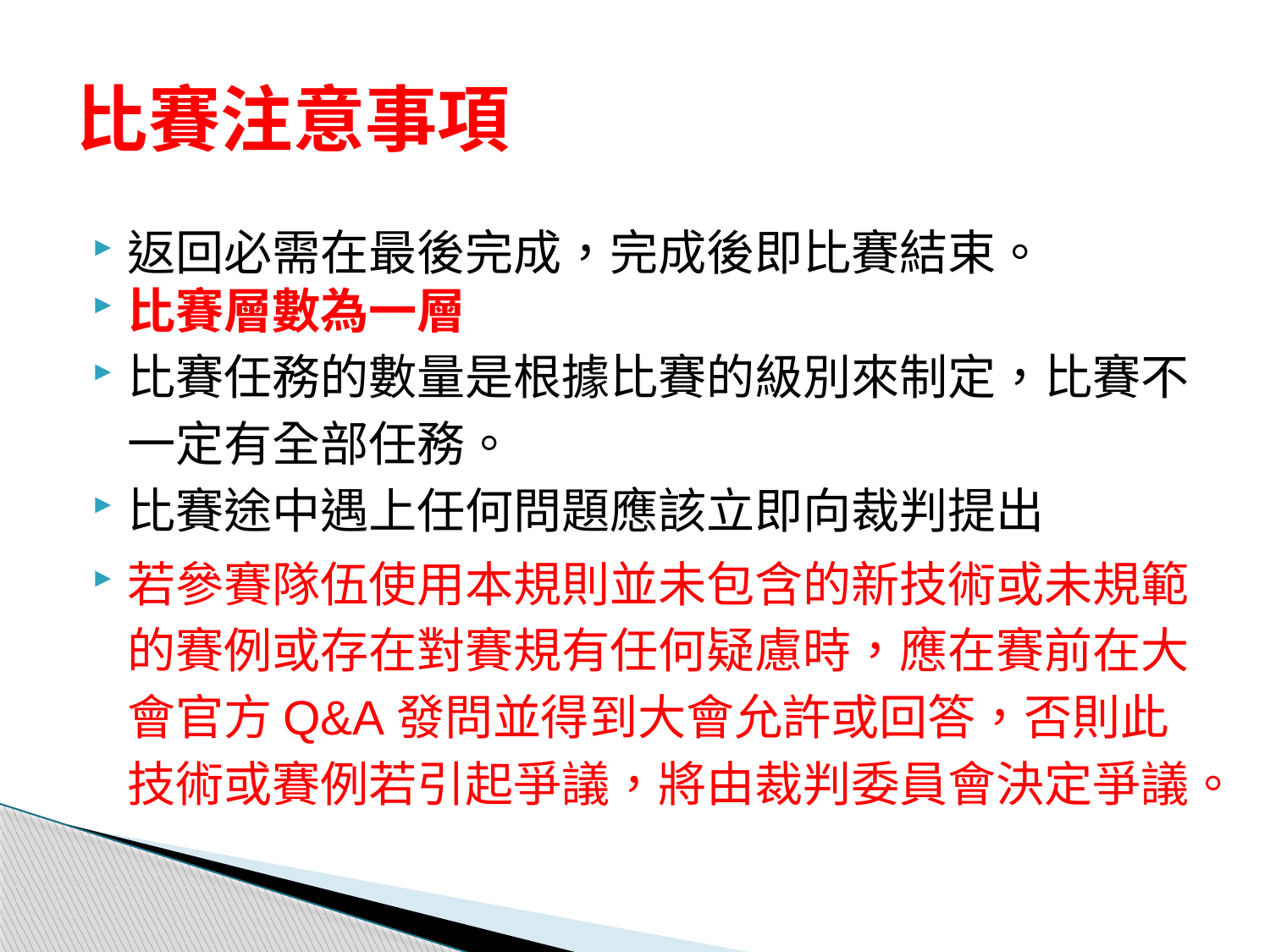

# 比賽注意事項
返回必需在最後完成，完成後即比賽結束。
比賽層數為一層
比賽任務的數量是根據比賽的級別來制定，比賽不一定有全部任務。
比賽途中遇上任何問題應該立即向裁判提出
若參賽隊伍使用本規則並未包含的新技術或未規範的賽例或存在對賽規有任何疑慮時，應在賽前在大會官方Q&A發問並得到大會允許或回答，否則此技術或賽例若引起爭議，將由裁判委員會決定爭議。